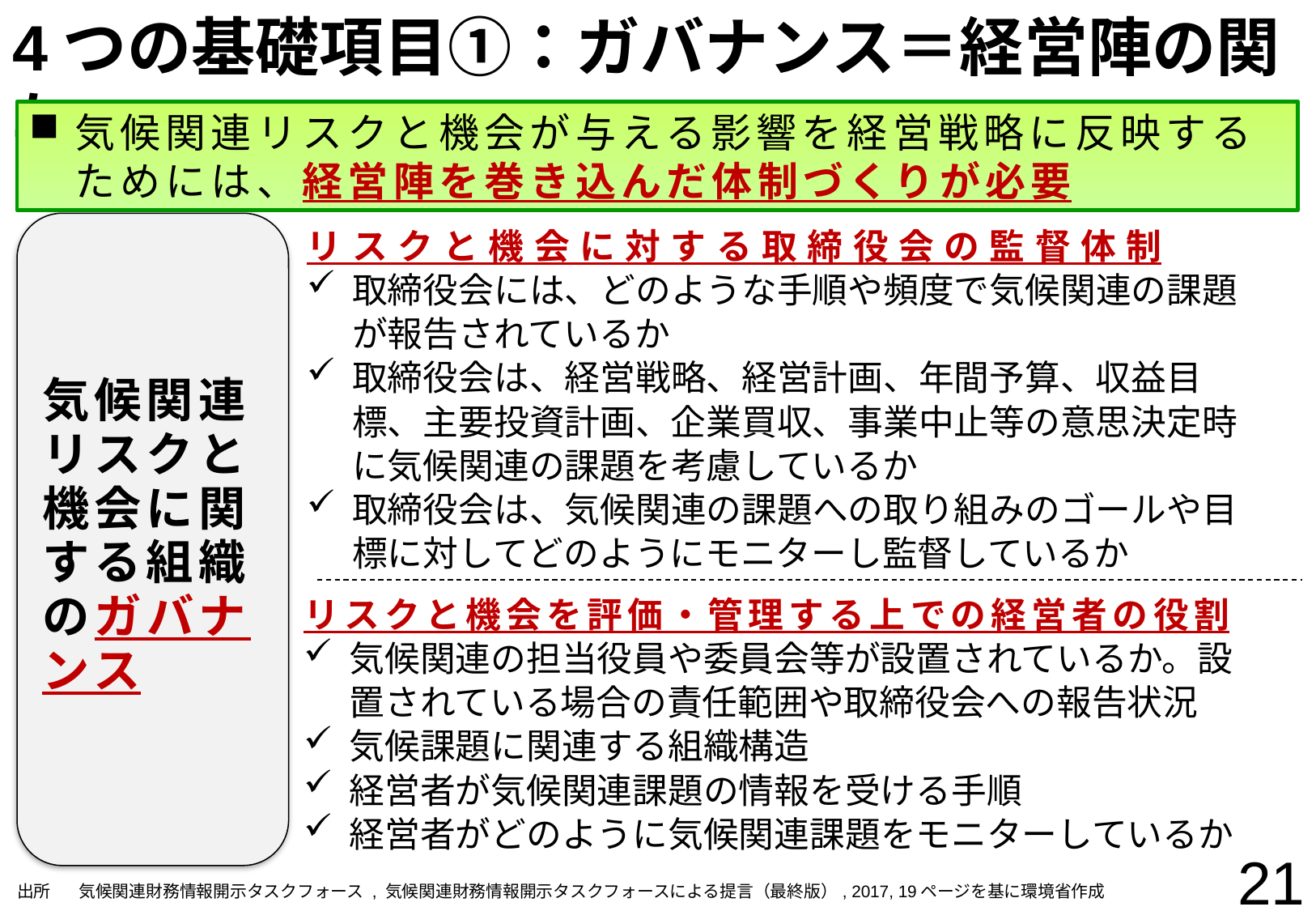

# 4つの基礎項目①：ガバナンス＝経営陣の関与
気候関連リスクと機会が与える影響を経営戦略に反映するためには、経営陣を巻き込んだ体制づくりが必要
リスクと機会に対する取締役会の監督体制
取締役会には、どのような手順や頻度で気候関連の課題が報告されているか
取締役会は、経営戦略、経営計画、年間予算、収益目標、主要投資計画、企業買収、事業中止等の意思決定時に気候関連の課題を考慮しているか
取締役会は、気候関連の課題への取り組みのゴールや目標に対してどのようにモニターし監督しているか
気候関連リスクと機会に関する組織のガバナンス
リスクと機会を評価・管理する上での経営者の役割
気候関連の担当役員や委員会等が設置されているか。設置されている場合の責任範囲や取締役会への報告状況
気候課題に関連する組織構造
経営者が気候関連課題の情報を受ける手順
経営者がどのように気候関連課題をモニターしているか
21
| 出所 | 気候関連財務情報開示タスクフォース , 気候関連財務情報開示タスクフォースによる提言（最終版）, 2017, 19ページを基に環境省作成 |
| --- | --- |